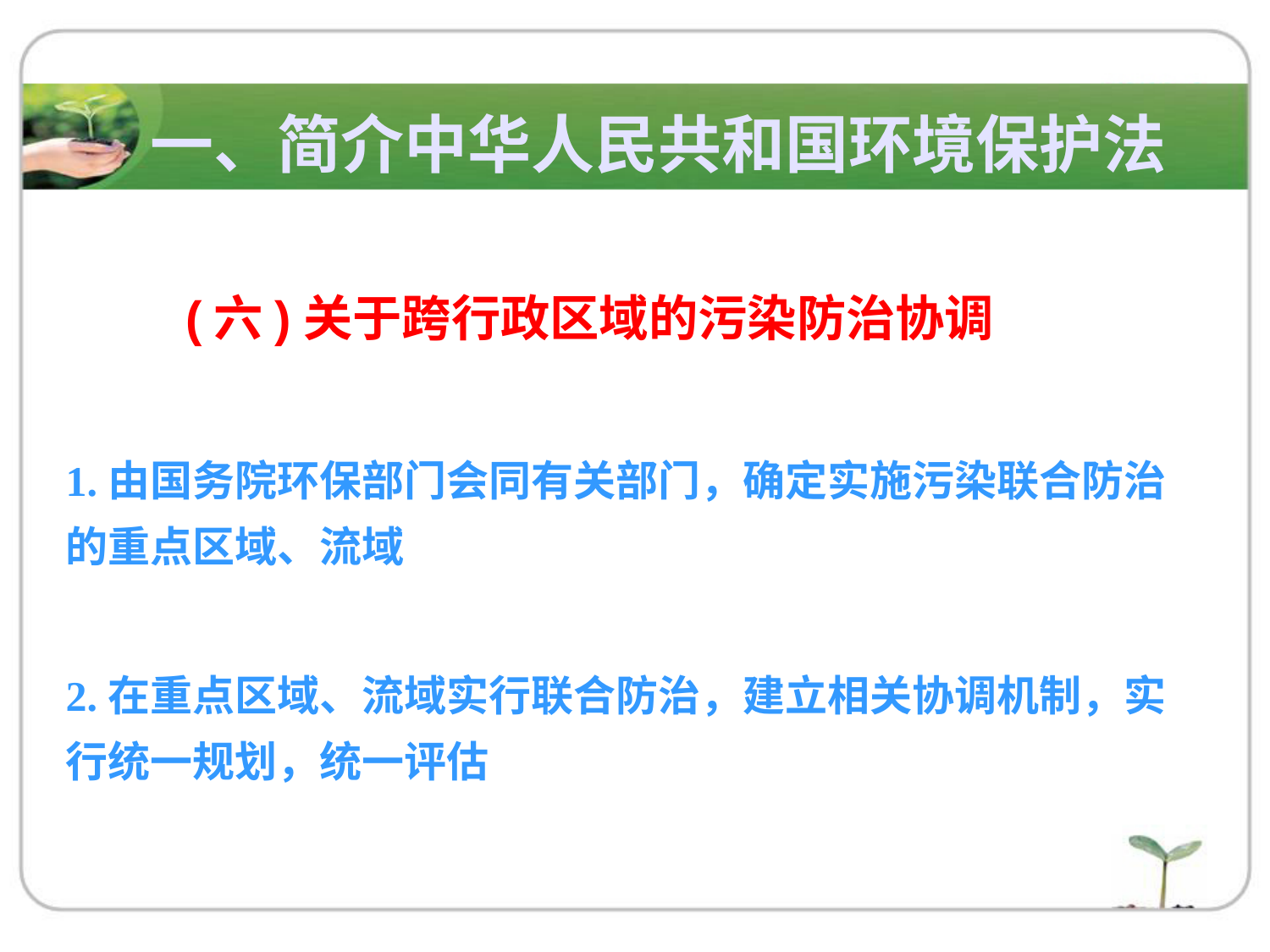

一、简介中华人民共和国环境保护法
(六)关于跨行政区域的污染防治协调
1.由国务院环保部门会同有关部门，确定实施污染联合防治的重点区域、流域

2.在重点区域、流域实行联合防治，建立相关协调机制，实行统一规划，统一评估